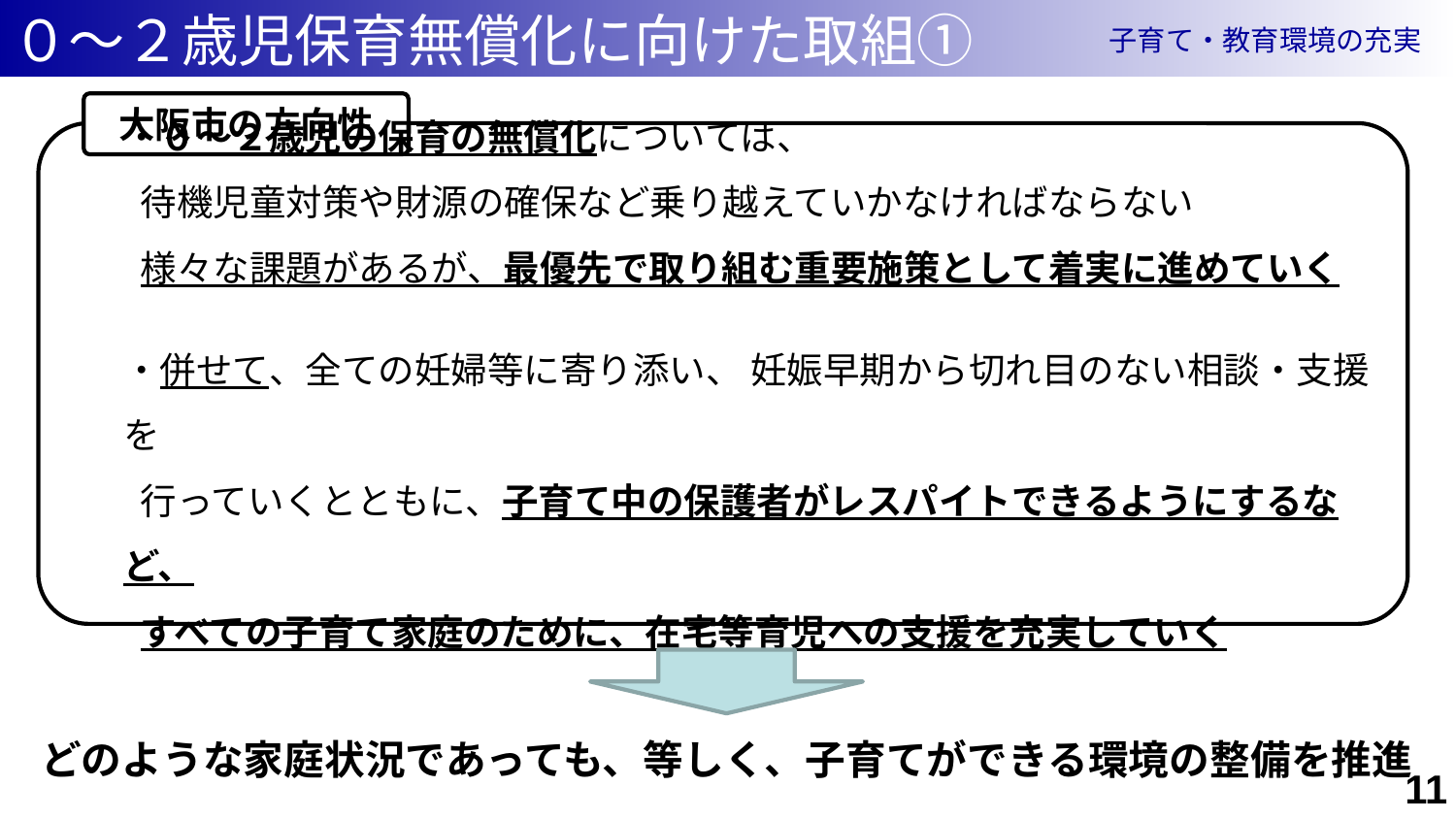

０～２歳児保育無償化に向けた取組①
子育て・教育環境の充実
大阪市の方向性

・０～２歳児の保育の無償化については、
 待機児童対策や財源の確保など乗り越えていかなければならない
 様々な課題があるが、最優先で取り組む重要施策として着実に進めていく

・併せて、全ての妊婦等に寄り添い、 妊娠早期から切れ目のない相談・支援を
 行っていくとともに、子育て中の保護者がレスパイトできるようにするなど、
 すべての子育て家庭のために、在宅等育児への支援を充実していく

どのような家庭状況であっても、等しく、子育てができる環境の整備を推進
11